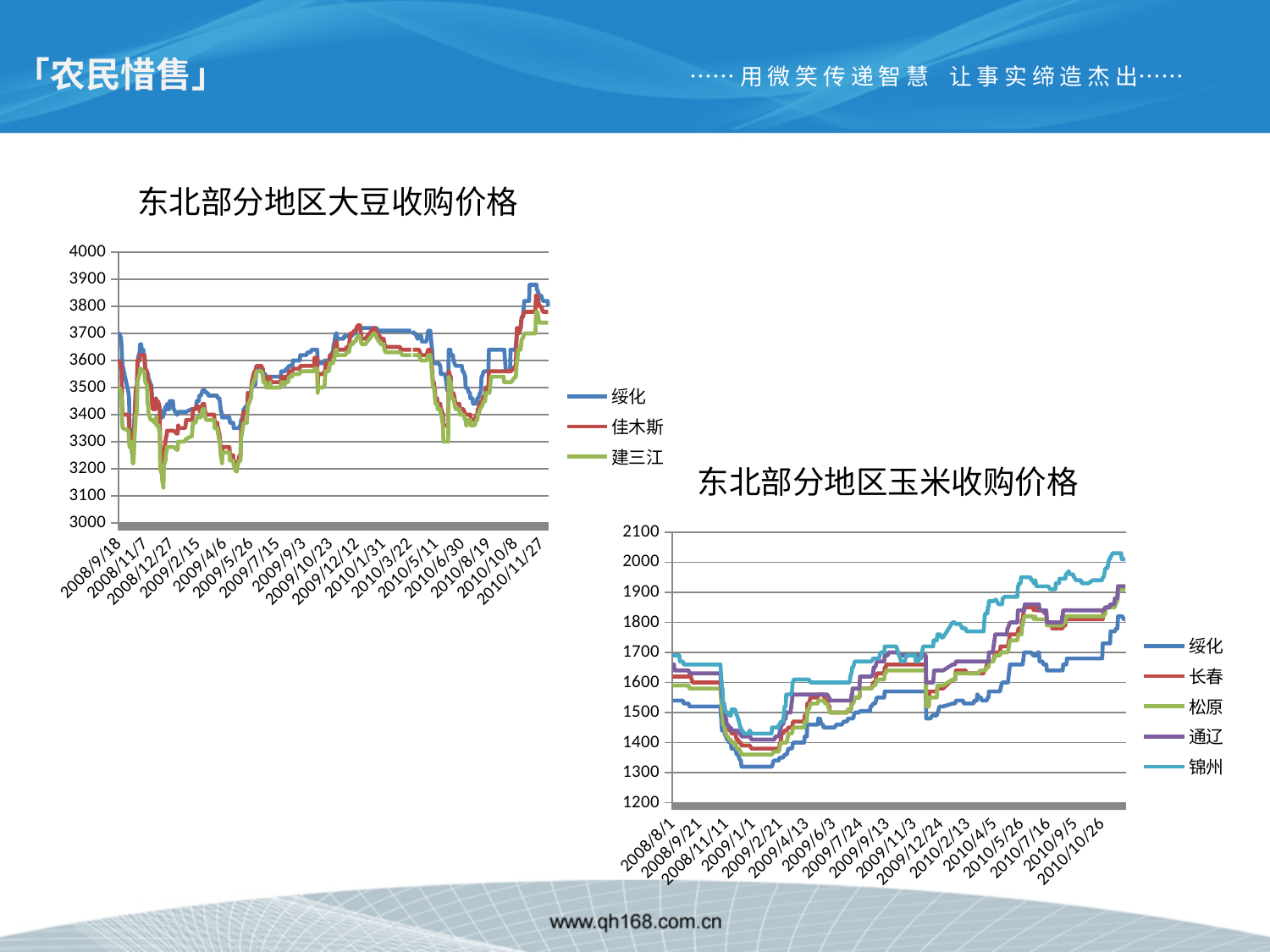

「农民惜售」
……用 微 笑 传 递 智 慧    让 事 实 缔 造 杰 出……
东北部分地区大豆收购价格

### Chart

| Category | 绥化 | 佳木斯 | 建三江 |
|---|---|---|---|
| 39709 | 3700.0 | 3600.0 | 3500.0 |
| 39710 | 3700.0 | 3600.0 | 3500.0 |
| 39713 | 3680.0 | 3580.0 | 3480.0 |
| 39714 | 3650.0 | 3560.0 | 3450.0 |
| 39715 | 3600.0 | 3430.0 | 3370.0 |
| 39716 | 3580.0 | 3400.0 | 3350.0 |
| 39727 | 3480.0 | 3400.0 | 3340.0 |
| 39728 | 3460.0 | 3360.0 | 3300.0 |
| 39729 | 3370.0 | 3340.0 | 3280.0 |
| 39730 | 3300.0 | 3320.0 | 3300.0 |
| 39731 | 3300.0 | 3320.0 | 3300.0 |
| 39734 | 3260.0 | 3270.0 | 3250.0 |
| 39735 | 3240.0 | 3240.0 | 3220.0 |
| 39736 | 3240.0 | 3240.0 | 3220.0 |
| 39737 | 3330.0 | 3300.0 | 3240.0 |
| 39738 | 3370.0 | 3350.0 | 3300.0 |
| 39741 | 3500.0 | 3500.0 | 3400.0 |
| 39742 | 3500.0 | 3500.0 | 3400.0 |
| 39743 | 3500.0 | 3500.0 | 3420.0 |
| 39744 | 3570.0 | 3600.0 | 3520.0 |
| 39745 | 3610.0 | 3600.0 | 3530.0 |
| 39748 | 3630.0 | 3600.0 | 3550.0 |
| 39749 | 3660.0 | 3620.0 | 3570.0 |
| 39750 | 3660.0 | 3620.0 | 3570.0 |
| 39751 | 3660.0 | 3620.0 | 3570.0 |
| 39752 | 3640.0 | 3620.0 | 3560.0 |
| 39755 | 3640.0 | 3620.0 | 3560.0 |
| 39756 | 3620.0 | 3620.0 | 3560.0 |
| 39757 | 3620.0 | 3620.0 | 3560.0 |
| 39758 | 3600.0 | 3580.0 | 3530.0 |
| 39759 | 3560.0 | 3570.0 | 3520.0 |
| 39762 | 3550.0 | 3560.0 | 3510.0 |
| 39763 | 3550.0 | 3530.0 | 3440.0 |
| 39764 | 3550.0 | 3530.0 | 3440.0 |
| 39765 | 3530.0 | 3520.0 | 3400.0 |
| 39766 | 3530.0 | 3520.0 | 3400.0 |
| 39769 | 3510.0 | 3500.0 | 3380.0 |
| 39770 | 3510.0 | 3500.0 | 3380.0 |
| 39771 | 3480.0 | 3460.0 | 3380.0 |
| 39772 | 3460.0 | 3430.0 | 3380.0 |
| 39773 | 3450.0 | 3420.0 | 3380.0 |
| 39776 | 3450.0 | 3420.0 | 3370.0 |
| 39777 | 3450.0 | 3420.0 | 3370.0 |
| 39778 | 3450.0 | 3420.0 | 3370.0 |
| 39779 | 3440.0 | 3460.0 | 3390.0 |
| 39780 | 3440.0 | 3450.0 | 3360.0 |
| 39783 | 3440.0 | 3450.0 | 3360.0 |
| 39784 | 3440.0 | 3440.0 | 3360.0 |
| 39785 | 3420.0 | 3440.0 | 3340.0 |
| 39786 | 3420.0 | 3420.0 | 3340.0 |
| 39787 | 3420.0 | 3280.0 | 3200.0 |
| 39790 | 3390.0 | 3240.0 | 3180.0 |
| 39791 | 3390.0 | 3200.0 | 3150.0 |
| 39792 | 3390.0 | 3200.0 | 3150.0 |
| 39793 | 3400.0 | 3180.0 | 3130.0 |
| 39794 | 3400.0 | 3260.0 | 3210.0 |
| 39797 | 3430.0 | 3300.0 | 3230.0 |
| 39798 | 3430.0 | 3320.0 | 3260.0 |
| 39799 | 3430.0 | 3320.0 | 3260.0 |
| 39800 | 3440.0 | 3340.0 | 3280.0 |
| 39801 | 3420.0 | 3340.0 | 3280.0 |
| 39804 | 3420.0 | 3340.0 | 3280.0 |
| 39805 | 3450.0 | 3340.0 | 3280.0 |
| 39806 | 3450.0 | 3340.0 | 3280.0 |
| 39807 | 3450.0 | 3340.0 | 3280.0 |
| 39808 | 3450.0 | 3340.0 | 3280.0 |
| 39811 | 3450.0 | 3340.0 | 3280.0 |
| 39812 | 3420.0 | 3340.0 | 3280.0 |
| 39813 | 3420.0 | 3340.0 | 3280.0 |
| 39818 | 3400.0 | 3330.0 | 3270.0 |
| 39819 | 3400.0 | 3330.0 | 3270.0 |
| 39820 | 3400.0 | 3330.0 | 3270.0 |
| 39821 | 3410.0 | 3360.0 | 3300.0 |
| 39822 | 3410.0 | 3350.0 | 3300.0 |
| 39825 | 3410.0 | 3350.0 | 3300.0 |
| 39826 | 3410.0 | 3350.0 | 3300.0 |
| 39827 | 3410.0 | 3350.0 | 3300.0 |
| 39828 | 3410.0 | 3350.0 | 3300.0 |
| 39829 | 3410.0 | 3350.0 | 3300.0 |
| 39832 | 3410.0 | 3350.0 | 3300.0 |
| 39833 | 3410.0 | 3350.0 | 3300.0 |
| 39834 | 3410.0 | 3350.0 | 3300.0 |
| 39835 | 3410.0 | 3360.0 | 3310.0 |
| 39836 | 3410.0 | 3380.0 | 3310.0 |
| 39846 | 3420.0 | 3380.0 | 3320.0 |
| 39847 | 3420.0 | 3380.0 | 3320.0 |
| 39848 | 3420.0 | 3390.0 | 3350.0 |
| 39849 | 3420.0 | 3420.0 | 3370.0 |
| 39850 | 3420.0 | 3420.0 | 3370.0 |
| 39853 | 3420.0 | 3420.0 | 3370.0 |
| 39854 | 3420.0 | 3420.0 | 3370.0 |
| 39855 | 3430.0 | 3430.0 | 3380.0 |
| 39856 | 3450.0 | 3430.0 | 3390.0 |
| 39857 | 3450.0 | 3430.0 | 3390.0 |
| 39860 | 3450.0 | 3430.0 | 3390.0 |
| 39861 | 3470.0 | 3420.0 | 3390.0 |
| 39862 | 3470.0 | 3410.0 | 3390.0 |
| 39863 | 3470.0 | 3410.0 | 3390.0 |
| 39864 | 3470.0 | 3410.0 | 3390.0 |
| 39867 | 3490.0 | 3440.0 | 3420.0 |
| 39868 | 3490.0 | 3440.0 | 3420.0 |
| 39869 | 3490.0 | 3440.0 | 3420.0 |
| 39870 | 3490.0 | 3440.0 | 3420.0 |
| 39871 | 3490.0 | 3420.0 | 3400.0 |
| 39874 | 3480.0 | 3400.0 | 3380.0 |
| 39875 | 3480.0 | 3400.0 | 3380.0 |
| 39876 | 3480.0 | 3400.0 | 3380.0 |
| 39877 | 3480.0 | 3400.0 | 3380.0 |
| 39878 | 3470.0 | 3400.0 | 3380.0 |
| 39881 | 3470.0 | 3400.0 | 3380.0 |
| 39882 | 3470.0 | 3400.0 | 3380.0 |
| 39883 | 3470.0 | 3400.0 | 3380.0 |
| 39884 | 3470.0 | 3400.0 | 3380.0 |
| 39885 | 3470.0 | 3400.0 | 3380.0 |
| 39888 | 3470.0 | 3400.0 | 3380.0 |
| 39889 | 3470.0 | 3400.0 | 3380.0 |
| 39890 | 3470.0 | 3370.0 | 3350.0 |
| 39891 | 3470.0 | 3370.0 | 3350.0 |
| 39892 | 3470.0 | 3370.0 | 3350.0 |
| 39895 | 3470.0 | 3370.0 | 3350.0 |
| 39896 | 3460.0 | 3350.0 | 3330.0 |
| 39897 | 3460.0 | 3350.0 | 3330.0 |
| 39898 | 3460.0 | 3330.0 | 3310.0 |
| 39899 | 3460.0 | 3330.0 | 3310.0 |
| 39902 | 3410.0 | 3260.0 | 3240.0 |
| 39903 | 3410.0 | 3260.0 | 3240.0 |
| 39904 | 3390.0 | 3240.0 | 3220.0 |
| 39905 | 3390.0 | 3280.0 | 3260.0 |
| 39906 | 3390.0 | 3280.0 | 3260.0 |
| 39910 | 3390.0 | 3280.0 | 3260.0 |
| 39911 | 3390.0 | 3280.0 | 3260.0 |
| 39912 | 3390.0 | 3280.0 | 3260.0 |
| 39913 | 3390.0 | 3280.0 | 3260.0 |
| 39916 | 3390.0 | 3280.0 | 3260.0 |
| 39917 | 3390.0 | 3280.0 | 3260.0 |
| 39918 | 3390.0 | 3280.0 | 3260.0 |
| 39919 | 3370.0 | 3250.0 | 3230.0 |
| 39920 | 3370.0 | 3250.0 | 3230.0 |
| 39923 | 3370.0 | 3250.0 | 3230.0 |
| 39924 | 3370.0 | 3250.0 | 3230.0 |
| 39925 | 3370.0 | 3250.0 | 3230.0 |
| 39926 | 3350.0 | 3230.0 | 3210.0 |
| 39927 | 3350.0 | 3230.0 | 3210.0 |
| 39930 | 3350.0 | 3210.0 | 3190.0 |
| 39931 | 3350.0 | 3210.0 | 3190.0 |
| 39932 | 3350.0 | 3210.0 | 3190.0 |
| 39933 | 3350.0 | 3210.0 | 3210.0 |
| 39937 | 3350.0 | 3250.0 | 3230.0 |
| 39938 | 3360.0 | 3250.0 | 3230.0 |
| 39939 | 3360.0 | 3250.0 | 3230.0 |
| 39940 | 3380.0 | 3340.0 | 3320.0 |
| 39941 | 3380.0 | 3340.0 | 3320.0 |
| 39944 | 3400.0 | 3400.0 | 3360.0 |
| 39945 | 3420.0 | 3410.0 | 3370.0 |
| 39946 | 3420.0 | 3410.0 | 3370.0 |
| 39947 | 3420.0 | 3410.0 | 3370.0 |
| 39948 | 3430.0 | 3410.0 | 3370.0 |
| 39951 | 3430.0 | 3410.0 | 3370.0 |
| 39952 | 3440.0 | 3430.0 | 3400.0 |
| 39953 | 3480.0 | 3480.0 | 3440.0 |
| 39954 | 3480.0 | 3480.0 | 3440.0 |
| 39955 | 3480.0 | 3480.0 | 3440.0 |
| 39958 | 3480.0 | 3480.0 | 3460.0 |
| 39959 | 3480.0 | 3480.0 | 3460.0 |
| 39960 | 3500.0 | 3520.0 | 3500.0 |
| 39965 | 3510.0 | 3560.0 | 3530.0 |
| 39966 | 3510.0 | 3560.0 | 3530.0 |
| 39967 | 3510.0 | 3560.0 | 3530.0 |
| 39968 | 3540.0 | 3570.0 | 3550.0 |
| 39969 | 3560.0 | 3580.0 | 3560.0 |
| 39972 | 3560.0 | 3580.0 | 3560.0 |
| 39973 | 3560.0 | 3580.0 | 3560.0 |
| 39974 | 3560.0 | 3580.0 | 3560.0 |
| 39975 | 3570.0 | 3580.0 | 3560.0 |
| 39976 | 3570.0 | 3580.0 | 3560.0 |
| 39979 | 3570.0 | 3580.0 | 3560.0 |
| 39980 | 3570.0 | 3570.0 | 3550.0 |
| 39981 | 3570.0 | 3570.0 | 3550.0 |
| 39982 | 3550.0 | 3540.0 | 3520.0 |
| 39983 | 3550.0 | 3540.0 | 3520.0 |
| 39986 | 3550.0 | 3540.0 | 3520.0 |
| 39987 | 3540.0 | 3520.0 | 3500.0 |
| 39988 | 3540.0 | 3520.0 | 3500.0 |
| 39989 | 3540.0 | 3520.0 | 3500.0 |
| 39990 | 3540.0 | 3520.0 | 3500.0 |
| 39993 | 3540.0 | 3520.0 | 3500.0 |
| 39994 | 3540.0 | 3520.0 | 3500.0 |
| 39995 | 3540.0 | 3540.0 | 3520.0 |
| 39996 | 3540.0 | 3520.0 | 3500.0 |
| 39997 | 3540.0 | 3520.0 | 3500.0 |
| 40000 | 3540.0 | 3520.0 | 3500.0 |
| 40001 | 3540.0 | 3520.0 | 3500.0 |
| 40002 | 3540.0 | 3520.0 | 3500.0 |
| 40003 | 3540.0 | 3520.0 | 3500.0 |
| 40004 | 3540.0 | 3520.0 | 3500.0 |
| 40007 | 3540.0 | 3520.0 | 3500.0 |
| 40008 | 3540.0 | 3520.0 | 3500.0 |
| 40009 | 3540.0 | 3520.0 | 3500.0 |
| 40010 | 3540.0 | 3520.0 | 3500.0 |
| 40011 | 3540.0 | 3520.0 | 3500.0 |
| 40014 | 3540.0 | 3520.0 | 3500.0 |
| 40015 | 3540.0 | 3520.0 | 3500.0 |
| 40016 | 3560.0 | 3540.0 | 3520.0 |
| 40017 | 3560.0 | 3540.0 | 3520.0 |
| 40018 | 3560.0 | 3540.0 | 3520.0 |
| 40021 | 3560.0 | 3540.0 | 3520.0 |
| 40022 | 3560.0 | 3530.0 | 3510.0 |
| 40023 | 3560.0 | 3530.0 | 3510.0 |
| 40024 | 3560.0 | 3540.0 | 3520.0 |
| 40025 | 3570.0 | 3540.0 | 3520.0 |
| 40028 | 3570.0 | 3540.0 | 3520.0 |
| 40029 | 3570.0 | 3540.0 | 3520.0 |
| 40030 | 3580.0 | 3550.0 | 3530.0 |
| 40031 | 3580.0 | 3560.0 | 3540.0 |
| 40032 | 3580.0 | 3560.0 | 3540.0 |
| 40035 | 3580.0 | 3560.0 | 3540.0 |
| 40036 | 3580.0 | 3560.0 | 3540.0 |
| 40037 | 3580.0 | 3560.0 | 3540.0 |
| 40038 | 3600.0 | 3570.0 | 3550.0 |
| 40039 | 3600.0 | 3570.0 | 3550.0 |
| 40042 | 3600.0 | 3570.0 | 3550.0 |
| 40043 | 3600.0 | 3570.0 | 3550.0 |
| 40044 | 3600.0 | 3570.0 | 3550.0 |
| 40045 | 3600.0 | 3570.0 | 3550.0 |
| 40046 | 3600.0 | 3570.0 | 3550.0 |
| 40049 | 3600.0 | 3570.0 | 3550.0 |
| 40050 | 3600.0 | 3570.0 | 3550.0 |
| 40051 | 3600.0 | 3570.0 | 3550.0 |
| 40052 | 3620.0 | 3580.0 | 3560.0 |
| 40053 | 3620.0 | 3580.0 | 3560.0 |
| 40056 | 3620.0 | 3580.0 | 3560.0 |
| 40057 | 3620.0 | 3580.0 | 3560.0 |
| 40058 | 3620.0 | 3580.0 | 3560.0 |
| 40059 | 3620.0 | 3580.0 | 3560.0 |
| 40060 | 3620.0 | 3580.0 | 3560.0 |
| 40063 | 3620.0 | 3580.0 | 3560.0 |
| 40064 | 3620.0 | 3580.0 | 3560.0 |
| 40065 | 3630.0 | 3580.0 | 3560.0 |
| 40066 | 3630.0 | 3580.0 | 3560.0 |
| 40067 | 3630.0 | 3580.0 | 3560.0 |
| 40070 | 3630.0 | 3580.0 | 3560.0 |
| 40071 | 3630.0 | 3580.0 | 3560.0 |
| 40072 | 3630.0 | 3580.0 | 3560.0 |
| 40073 | 3640.0 | 3580.0 | 3560.0 |
| 40074 | 3640.0 | 3580.0 | 3560.0 |
| 40077 | 3640.0 | 3580.0 | 3560.0 |
| 40078 | 3640.0 | 3580.0 | 3560.0 |
| 40079 | 3640.0 | 3610.0 | 3570.0 |
| 40080 | 3640.0 | 3610.0 | 3570.0 |
| 40081 | 3640.0 | 3610.0 | 3570.0 |
| 40084 | 3640.0 | 3610.0 | 3570.0 |
| 40085 | 3590.0 | 3500.0 | 3480.0 |
| 40086 | 3590.0 | 3550.0 | 3500.0 |
| 40095 | 3590.0 | 3550.0 | 3500.0 |
| 40098 | 3600.0 | 3560.0 | 3510.0 |
| 40099 | 3600.0 | 3560.0 | 3540.0 |
| 40100 | 3600.0 | 3590.0 | 3560.0 |
| 40101 | 3600.0 | 3590.0 | 3560.0 |
| 40102 | 3600.0 | 3590.0 | 3560.0 |
| 40105 | 3600.0 | 3590.0 | 3560.0 |
| 40106 | 3600.0 | 3590.0 | 3560.0 |
| 40107 | 3600.0 | 3600.0 | 3570.0 |
| 40108 | 3610.0 | 3620.0 | 3590.0 |
| 40109 | 3610.0 | 3620.0 | 3590.0 |
| 40112 | 3630.0 | 3620.0 | 3590.0 |
| 40113 | 3630.0 | 3620.0 | 3590.0 |
| 40114 | 3630.0 | 3620.0 | 3590.0 |
| 40115 | 3660.0 | 3630.0 | 3600.0 |
| 40116 | 3660.0 | 3630.0 | 3600.0 |
| 40119 | 3700.0 | 3670.0 | 3640.0 |
| 40120 | 3700.0 | 3670.0 | 3640.0 |
| 40121 | 3700.0 | 3670.0 | 3640.0 |
| 40122 | 3680.0 | 3640.0 | 3620.0 |
| 40123 | 3680.0 | 3640.0 | 3620.0 |
| 40126 | 3680.0 | 3640.0 | 3620.0 |
| 40127 | 3680.0 | 3640.0 | 3620.0 |
| 40128 | 3680.0 | 3640.0 | 3620.0 |
| 40129 | 3680.0 | 3640.0 | 3620.0 |
| 40130 | 3680.0 | 3640.0 | 3620.0 |
| 40133 | 3680.0 | 3640.0 | 3620.0 |
| 40134 | 3680.0 | 3640.0 | 3620.0 |
| 40135 | 3690.0 | 3640.0 | 3620.0 |
| 40136 | 3690.0 | 3640.0 | 3620.0 |
| 40137 | 3690.0 | 3640.0 | 3620.0 |
| 40140 | 3690.0 | 3650.0 | 3630.0 |
| 40141 | 3690.0 | 3650.0 | 3630.0 |
| 40142 | 3690.0 | 3650.0 | 3630.0 |
| 40143 | 3690.0 | 3650.0 | 3630.0 |
| 40144 | 3690.0 | 3650.0 | 3630.0 |
| 40147 | 3690.0 | 3700.0 | 3660.0 |
| 40148 | 3690.0 | 3700.0 | 3660.0 |
| 40149 | 3690.0 | 3700.0 | 3660.0 |
| 40150 | 3690.0 | 3700.0 | 3660.0 |
| 40151 | 3700.0 | 3700.0 | 3660.0 |
| 40154 | 3700.0 | 3710.0 | 3670.0 |
| 40155 | 3700.0 | 3710.0 | 3670.0 |
| 40156 | 3700.0 | 3710.0 | 3670.0 |
| 40157 | 3700.0 | 3710.0 | 3670.0 |
| 40158 | 3710.0 | 3720.0 | 3680.0 |
| 40161 | 3720.0 | 3730.0 | 3690.0 |
| 40162 | 3720.0 | 3730.0 | 3690.0 |
| 40163 | 3720.0 | 3730.0 | 3690.0 |
| 40164 | 3720.0 | 3730.0 | 3690.0 |
| 40165 | 3720.0 | 3730.0 | 3690.0 |
| 40168 | 3720.0 | 3680.0 | 3660.0 |
| 40169 | 3720.0 | 3680.0 | 3660.0 |
| 40170 | 3720.0 | 3680.0 | 3660.0 |
| 40171 | 3720.0 | 3680.0 | 3660.0 |
| 40172 | 3720.0 | 3680.0 | 3660.0 |
| 40175 | 3720.0 | 3680.0 | 3660.0 |
| 40191 | 3720.0 | 3720.0 | 3700.0 |
| 40192 | 3720.0 | 3720.0 | 3700.0 |
| 40193 | 3720.0 | 3720.0 | 3700.0 |
| 40196 | 3720.0 | 3710.0 | 3690.0 |
| 40197 | 3720.0 | 3700.0 | 3680.0 |
| 40198 | 3710.0 | 3700.0 | 3680.0 |
| 40199 | 3710.0 | 3700.0 | 3680.0 |
| 40200 | 3710.0 | 3690.0 | 3670.0 |
| 40203 | 3710.0 | 3690.0 | 3670.0 |
| 40204 | 3710.0 | 3680.0 | 3660.0 |
| 40205 | 3710.0 | 3680.0 | 3660.0 |
| 40206 | 3710.0 | 3680.0 | 3660.0 |
| 40207 | 3710.0 | 3680.0 | 3660.0 |
| 40210 | 3710.0 | 3680.0 | 3660.0 |
| 40211 | 3710.0 | 3660.0 | 3640.0 |
| 40212 | 3710.0 | 3660.0 | 3640.0 |
| 40213 | 3710.0 | 3650.0 | 3630.0 |
| 40214 | 3710.0 | 3650.0 | 3630.0 |
| 40217 | 3710.0 | 3650.0 | 3630.0 |
| 40218 | 3710.0 | 3650.0 | 3630.0 |
| 40219 | 3710.0 | 3650.0 | 3630.0 |
| 40231 | 3710.0 | 3650.0 | 3630.0 |
| 40232 | 3710.0 | 3650.0 | 3630.0 |
| 40233 | 3710.0 | 3650.0 | 3630.0 |
| 40238 | 3710.0 | 3650.0 | 3630.0 |
| 40239 | 3710.0 | 3650.0 | 3630.0 |
| 40240 | 3710.0 | 3650.0 | 3630.0 |
| 40241 | 3710.0 | 3650.0 | 3630.0 |
| 40242 | 3710.0 | 3640.0 | 3630.0 |
| 40245 | 3710.0 | 3640.0 | 3620.0 |
| 40246 | 3710.0 | 3640.0 | 3620.0 |
| 40247 | 3710.0 | 3640.0 | 3620.0 |
| 40248 | 3710.0 | 3640.0 | 3620.0 |
| 40249 | 3710.0 | 3640.0 | 3620.0 |
| 40252 | 3710.0 | 3640.0 | 3620.0 |
| 40253 | 3710.0 | 3640.0 | 3620.0 |
| 40254 | 3710.0 | 3640.0 | 3620.0 |
| 40255 | 3710.0 | 3640.0 | 3620.0 |
| 40256 | 3710.0 | 3640.0 | 3620.0 |
| 40259 | 3710.0 | 3640.0 | 3620.0 |
| 40260 | 3710.0 | 3640.0 | 3620.0 |
| 40261 | 3710.0 | 3640.0 | 3620.0 |
| 40262 | 3710.0 | 3640.0 | 3620.0 |
| 40262 | None | None | None |
| 40263 | 3710.0 | 3640.0 | 3620.0 |
| 40263 | None | None | None |
| 40265 | 3710.0 | 3640.0 | 3620.0 |
| 40266 | 3700.0 | 3640.0 | 3620.0 |
| 40267 | 3700.0 | 3640.0 | 3620.0 |
| 40268 | 3700.0 | 3640.0 | 3620.0 |
| 40269 | 3700.0 | 3640.0 | 3620.0 |
| 40270 | 3700.0 | 3640.0 | 3620.0 |
| 40274 | 3680.0 | 3640.0 | 3620.0 |
| 40275 | 3680.0 | 3640.0 | 3620.0 |
| 40276 | 3690.0 | 3640.0 | 3620.0 |
| 40277 | 3690.0 | 3640.0 | 3620.0 |
| 40280 | 3690.0 | 3620.0 | 3600.0 |
| 40281 | 3690.0 | 3620.0 | 3600.0 |
| 40282 | 3670.0 | 3620.0 | 3600.0 |
| 40283 | 3670.0 | 3620.0 | 3600.0 |
| 40284 | 3670.0 | 3620.0 | 3600.0 |
| 40287 | 3670.0 | 3620.0 | 3600.0 |
| 40288 | 3670.0 | 3620.0 | 3600.0 |
| 40289 | 3670.0 | 3620.0 | 3600.0 |
| 40290 | 3670.0 | 3620.0 | 3600.0 |
| 40291 | 3670.0 | 3620.0 | 3600.0 |
| 40294 | 3710.0 | 3640.0 | 3620.0 |
| 40295 | 3710.0 | 3640.0 | 3620.0 |
| 40296 | 3710.0 | 3640.0 | 3620.0 |
| 40297 | 3710.0 | 3640.0 | 3620.0 |
| 40298 | 3710.0 | 3640.0 | 3620.0 |
| 40302 | 3630.0 | 3560.0 | 3540.0 |
| 40303 | 3590.0 | 3520.0 | 3500.0 |
| 40304 | 3590.0 | 3520.0 | 3500.0 |
| 40305 | 3590.0 | 3520.0 | 3500.0 |
| 40308 | 3590.0 | 3460.0 | 3440.0 |
| 40309 | 3590.0 | 3460.0 | 3440.0 |
| 40310 | 3590.0 | 3460.0 | 3440.0 |
| 40311 | 3590.0 | 3460.0 | 3440.0 |
| 40312 | 3590.0 | 3440.0 | 3420.0 |
| 40315 | 3590.0 | 3440.0 | 3420.0 |
| 40316 | 3580.0 | 3440.0 | 3420.0 |
| 40317 | 3580.0 | 3440.0 | 3420.0 |
| 40318 | 3550.0 | 3420.0 | 3400.0 |
| 40319 | 3550.0 | 3420.0 | 3400.0 |
| 40322 | 3550.0 | 3400.0 | 3360.0 |
| 40323 | 3550.0 | 3360.0 | 3300.0 |
| 40324 | 3550.0 | 3360.0 | 3300.0 |
| 40325 | 3550.0 | 3360.0 | 3300.0 |
| 40326 | 3550.0 | 3360.0 | 3300.0 |
| 40329 | 3510.0 | 3360.0 | 3300.0 |
| 40330 | 3490.0 | 3360.0 | 3300.0 |
| 40331 | 3490.0 | 3360.0 | 3300.0 |
| 40332 | 3490.0 | 3360.0 | 3300.0 |
| 40333 | 3640.0 | 3560.0 | 3540.0 |
| 40336 | 3640.0 | 3540.0 | 3520.0 |
| 40337 | 3620.0 | 3540.0 | 3520.0 |
| 40338 | 3620.0 | 3480.0 | 3460.0 |
| 40339 | 3620.0 | 3480.0 | 3460.0 |
| 40340 | 3620.0 | 3480.0 | 3460.0 |
| 40341 | 3620.0 | 3480.0 | 3460.0 |
| 40342 | 3600.0 | 3480.0 | 3460.0 |
| 40346 | 3580.0 | 3440.0 | 3420.0 |
| 40347 | 3580.0 | 3440.0 | 3420.0 |
| 40350 | 3580.0 | 3440.0 | 3420.0 |
| 40351 | 3580.0 | 3440.0 | 3420.0 |
| 40352 | 3580.0 | 3440.0 | 3420.0 |
| 40353 | 3580.0 | 3440.0 | 3420.0 |
| 40354 | 3580.0 | 3420.0 | 3400.0 |
| 40356 | 3580.0 | 3420.0 | 3400.0 |
| 40357 | 3580.0 | 3420.0 | 3400.0 |
| 40358 | 3580.0 | 3420.0 | 3400.0 |
| 40359 | 3560.0 | 3420.0 | 3400.0 |
| 40360 | 3560.0 | 3420.0 | 3400.0 |
| 40361 | 3560.0 | 3420.0 | 3400.0 |
| 40364 | 3540.0 | 3400.0 | 3380.0 |
| 40365 | 3500.0 | 3400.0 | 3380.0 |
| 40366 | 3500.0 | 3400.0 | 3360.0 |
| 40367 | 3500.0 | 3400.0 | 3360.0 |
| 40368 | 3500.0 | 3400.0 | 3380.0 |
| 40371 | 3480.0 | 3400.0 | 3380.0 |
| 40372 | 3480.0 | 3400.0 | 3380.0 |
| 40373 | 3480.0 | 3400.0 | 3380.0 |
| 40374 | 3460.0 | 3400.0 | 3380.0 |
| 40375 | 3460.0 | 3380.0 | 3360.0 |
| 40378 | 3460.0 | 3380.0 | 3360.0 |
| 40379 | 3440.0 | 3380.0 | 3360.0 |
| 40380 | 3440.0 | 3380.0 | 3360.0 |
| 40381 | 3440.0 | 3380.0 | 3360.0 |
| 40382 | 3440.0 | 3380.0 | 3360.0 |
| 40385 | 3440.0 | 3400.0 | 3380.0 |
| 40386 | 3440.0 | 3400.0 | 3380.0 |
| 40387 | 3460.0 | 3400.0 | 3380.0 |
| 40388 | 3460.0 | 3420.0 | 3400.0 |
| 40389 | 3460.0 | 3420.0 | 3400.0 |
| 40392 | 3480.0 | 3440.0 | 3420.0 |
| 40393 | 3480.0 | 3440.0 | 3420.0 |
| 40394 | 3490.0 | 3450.0 | 3430.0 |
| 40395 | 3540.0 | 3450.0 | 3430.0 |
| 40396 | 3540.0 | 3450.0 | 3430.0 |
| 40399 | 3560.0 | 3470.0 | 3450.0 |
| 40400 | 3560.0 | 3470.0 | 3450.0 |
| 40401 | 3560.0 | 3470.0 | 3450.0 |
| 40402 | 3560.0 | 3470.0 | 3450.0 |
| 40403 | 3560.0 | 3500.0 | 3480.0 |
| 40406 | 3560.0 | 3500.0 | 3480.0 |
| 40407 | 3560.0 | 3500.0 | 3480.0 |
| 40408 | 3560.0 | 3500.0 | 3480.0 |
| 40409 | 3640.0 | 3560.0 | 3480.0 |
| 40410 | 3640.0 | 3560.0 | 3480.0 |
| 40413 | 3640.0 | 3560.0 | 3540.0 |
| 40414 | 3640.0 | 3560.0 | 3540.0 |
| 40415 | 3640.0 | 3560.0 | 3540.0 |
| 40416 | 3640.0 | 3560.0 | 3540.0 |
| 40417 | 3640.0 | 3560.0 | 3540.0 |
| 40420 | 3640.0 | 3560.0 | 3540.0 |
| 40421 | 3640.0 | 3560.0 | 3540.0 |
| 40422 | 3640.0 | 3560.0 | 3540.0 |
| 40423 | 3640.0 | 3560.0 | 3540.0 |
| 40424 | 3640.0 | 3560.0 | 3540.0 |
| 40427 | 3640.0 | 3560.0 | 3540.0 |
| 40428 | 3640.0 | 3560.0 | 3540.0 |
| 40429 | 3640.0 | 3560.0 | 3540.0 |
| 40430 | 3640.0 | 3560.0 | 3540.0 |
| 40431 | 3640.0 | 3560.0 | 3540.0 |
| 40434 | 3640.0 | 3560.0 | 3540.0 |
| 40435 | 3640.0 | 3560.0 | 3540.0 |
| 40436 | 3640.0 | 3560.0 | 3540.0 |
| 40437 | 3640.0 | 3560.0 | 3540.0 |
| 40438 | 3640.0 | 3560.0 | 3520.0 |
| 40441 | 3560.0 | 3560.0 | 3520.0 |
| 40442 | 3560.0 | 3560.0 | 3520.0 |
| 40448 | 3560.0 | 3560.0 | 3520.0 |
| 40449 | 3560.0 | 3560.0 | 3520.0 |
| 40450 | 3640.0 | 3560.0 | 3520.0 |
| 40451 | 3640.0 | 3560.0 | 3520.0 |
| 40459 | 3640.0 | 3580.0 | 3540.0 |
| 40460 | 3660.0 | 3580.0 | 3540.0 |
| 40462 | 3700.0 | 3720.0 | 3600.0 |
| 40463 | 3700.0 | 3720.0 | 3600.0 |
| 40464 | 3700.0 | 3720.0 | 3640.0 |
| 40465 | 3700.0 | 3720.0 | 3640.0 |
| 40466 | 3700.0 | 3700.0 | 3640.0 |
| 40469 | 3720.0 | 3720.0 | 3640.0 |
| 40470 | 3740.0 | 3740.0 | 3660.0 |
| 40471 | 3760.0 | 3760.0 | 3680.0 |
| 40472 | 3760.0 | 3760.0 | 3680.0 |
| 40473 | 3760.0 | 3760.0 | 3680.0 |
| 40476 | 3820.0 | 3780.0 | 3700.0 |
| 40477 | 3820.0 | 3780.0 | 3700.0 |
| 40478 | 3820.0 | 3780.0 | 3700.0 |
| 40479 | 3820.0 | 3780.0 | 3700.0 |
| 40480 | 3820.0 | 3780.0 | 3700.0 |
| 40483 | 3820.0 | 3780.0 | 3700.0 |
| 40484 | 3820.0 | 3780.0 | 3700.0 |
| 40485 | 3820.0 | 3780.0 | 3700.0 |
| 40486 | 3880.0 | 3780.0 | 3700.0 |
| 40487 | 3880.0 | 3780.0 | 3700.0 |
| 40490 | 3880.0 | 3780.0 | 3700.0 |
| 40491 | 3880.0 | 3780.0 | 3700.0 |
| 40492 | 3880.0 | 3780.0 | 3700.0 |
| 40493 | 3880.0 | 3780.0 | 3700.0 |
| 40494 | 3880.0 | 3780.0 | 3700.0 |
| 40497 | 3880.0 | 3780.0 | 3700.0 |
| 40498 | 3880.0 | 3840.0 | 3780.0 |
| 40499 | 3880.0 | 3840.0 | 3780.0 |
| 40500 | 3860.0 | 3840.0 | 3780.0 |
| 40501 | 3860.0 | 3840.0 | 3780.0 |
| 40504 | 3840.0 | 3800.0 | 3740.0 |
| 40505 | 3840.0 | 3800.0 | 3740.0 |
| 40506 | 3840.0 | 3800.0 | 3740.0 |
| 40507 | 3840.0 | 3800.0 | 3740.0 |
| 40508 | 3840.0 | 3800.0 | 3740.0 |
| 40511 | 3820.0 | 3780.0 | 3740.0 |
| 40512 | 3820.0 | 3780.0 | 3740.0 |
| 40513 | 3820.0 | 3780.0 | 3740.0 |
| 40514 | 3820.0 | 3780.0 | 3740.0 |
| 40515 | 3820.0 | 3780.0 | 3740.0 |
| 40518 | 3820.0 | 3780.0 | 3740.0 |
| 40519 | 3820.0 | 3780.0 | 3740.0 |
| 40520 | 3820.0 | 3780.0 | 3740.0 |
| 40521 | 3800.0 | 3780.0 | 3740.0 |
东北部分地区玉米收购价格

### Chart

| Category | 绥化 | 长春 | 松原 | 通辽 | 锦州 |
|---|---|---|---|---|---|
| 39661 | 1540.0 | 1620.0 | 1590.0 | 1660.0 | 1690.0 |
| 39664 | 1540.0 | 1620.0 | 1590.0 | 1660.0 | 1690.0 |
| 39665 | 1540.0 | 1620.0 | 1590.0 | 1640.0 | 1690.0 |
| 39666 | 1540.0 | 1620.0 | 1590.0 | 1640.0 | 1690.0 |
| 39667 | 1540.0 | 1620.0 | 1590.0 | 1640.0 | 1690.0 |
| 39668 | 1540.0 | 1620.0 | 1590.0 | 1640.0 | 1690.0 |
| 39671 | 1540.0 | 1620.0 | 1590.0 | 1640.0 | 1690.0 |
| 39672 | 1540.0 | 1620.0 | 1590.0 | 1640.0 | 1690.0 |
| 39673 | 1540.0 | 1620.0 | 1590.0 | 1640.0 | 1690.0 |
| 39674 | 1540.0 | 1620.0 | 1590.0 | 1640.0 | 1690.0 |
| 39675 | 1540.0 | 1620.0 | 1590.0 | 1640.0 | 1670.0 |
| 39678 | 1540.0 | 1620.0 | 1590.0 | 1640.0 | 1670.0 |
| 39679 | 1540.0 | 1620.0 | 1590.0 | 1640.0 | 1670.0 |
| 39680 | 1540.0 | 1620.0 | 1590.0 | 1640.0 | 1670.0 |
| 39681 | 1540.0 | 1620.0 | 1590.0 | 1640.0 | 1670.0 |
| 39682 | 1530.0 | 1620.0 | 1590.0 | 1640.0 | 1660.0 |
| 39685 | 1530.0 | 1620.0 | 1590.0 | 1640.0 | 1660.0 |
| 39686 | 1530.0 | 1620.0 | 1590.0 | 1640.0 | 1660.0 |
| 39687 | 1530.0 | 1620.0 | 1590.0 | 1640.0 | 1660.0 |
| 39688 | 1530.0 | 1620.0 | 1590.0 | 1640.0 | 1660.0 |
| 39689 | 1530.0 | 1620.0 | 1590.0 | 1640.0 | 1660.0 |
| 39692 | 1530.0 | 1620.0 | 1590.0 | 1640.0 | 1660.0 |
| 39693 | 1520.0 | 1620.0 | 1580.0 | 1630.0 | 1660.0 |
| 39694 | 1520.0 | 1620.0 | 1580.0 | 1630.0 | 1660.0 |
| 39695 | 1520.0 | 1620.0 | 1580.0 | 1630.0 | 1660.0 |
| 39696 | 1520.0 | 1620.0 | 1580.0 | 1630.0 | 1660.0 |
| 39699 | 1520.0 | 1600.0 | 1580.0 | 1630.0 | 1660.0 |
| 39700 | 1520.0 | 1600.0 | 1580.0 | 1630.0 | 1660.0 |
| 39701 | 1520.0 | 1600.0 | 1580.0 | 1630.0 | 1660.0 |
| 39702 | 1520.0 | 1600.0 | 1580.0 | 1630.0 | 1660.0 |
| 39703 | 1520.0 | 1600.0 | 1580.0 | 1630.0 | 1660.0 |
| 39706 | 1520.0 | 1600.0 | 1580.0 | 1630.0 | 1660.0 |
| 39707 | 1520.0 | 1600.0 | 1580.0 | 1630.0 | 1660.0 |
| 39708 | 1520.0 | 1600.0 | 1580.0 | 1630.0 | 1660.0 |
| 39709 | 1520.0 | 1600.0 | 1580.0 | 1630.0 | 1660.0 |
| 39712 | 1520.0 | 1600.0 | 1580.0 | 1630.0 | 1660.0 |
| 39713 | 1520.0 | 1600.0 | 1580.0 | 1630.0 | 1660.0 |
| 39714 | 1520.0 | 1600.0 | 1580.0 | 1630.0 | 1660.0 |
| 39715 | 1520.0 | 1600.0 | 1580.0 | 1630.0 | 1660.0 |
| 39716 | 1520.0 | 1600.0 | 1580.0 | 1630.0 | 1660.0 |
| 39717 | 1520.0 | 1600.0 | 1580.0 | 1630.0 | 1660.0 |
| 39727 | 1520.0 | 1600.0 | 1580.0 | 1630.0 | 1660.0 |
| 39728 | 1520.0 | 1600.0 | 1580.0 | 1630.0 | 1660.0 |
| 39729 | 1520.0 | 1600.0 | 1580.0 | 1630.0 | 1660.0 |
| 39730 | 1520.0 | 1600.0 | 1580.0 | 1630.0 | 1660.0 |
| 39731 | 1520.0 | 1600.0 | 1580.0 | 1630.0 | 1660.0 |
| 39734 | 1520.0 | 1600.0 | 1580.0 | 1630.0 | 1660.0 |
| 39735 | 1520.0 | 1600.0 | 1580.0 | 1630.0 | 1660.0 |
| 39736 | 1520.0 | 1600.0 | 1580.0 | 1630.0 | 1660.0 |
| 39737 | 1520.0 | 1600.0 | 1580.0 | 1630.0 | 1660.0 |
| 39738 | 1520.0 | 1600.0 | 1580.0 | 1630.0 | 1660.0 |
| 39741 | 1520.0 | 1600.0 | 1580.0 | 1630.0 | 1660.0 |
| 39742 | 1520.0 | 1600.0 | 1580.0 | 1630.0 | 1660.0 |
| 39743 | 1520.0 | 1600.0 | 1580.0 | 1630.0 | 1660.0 |
| 39744 | 1520.0 | 1600.0 | 1580.0 | 1630.0 | 1660.0 |
| 39745 | 1520.0 | 1600.0 | 1580.0 | 1630.0 | 1660.0 |
| 39748 | 1520.0 | 1600.0 | 1580.0 | 1630.0 | 1660.0 |
| 39749 | 1520.0 | 1600.0 | 1580.0 | 1630.0 | 1660.0 |
| 39750 | 1520.0 | 1600.0 | 1580.0 | 1630.0 | 1660.0 |
| 39751 | 1520.0 | 1600.0 | 1580.0 | 1630.0 | 1660.0 |
| 39752 | 1520.0 | 1600.0 | 1580.0 | 1630.0 | 1660.0 |
| 39755 | 1440.0 | 1520.0 | 1500.0 | 1550.0 | 1580.0 |
| 39756 | 1440.0 | 1520.0 | 1500.0 | 1550.0 | 1580.0 |
| 39757 | 1440.0 | 1500.0 | 1460.0 | 1530.0 | 1530.0 |
| 39758 | 1440.0 | 1500.0 | 1460.0 | 1530.0 | 1530.0 |
| 39759 | 1440.0 | 1500.0 | 1460.0 | 1530.0 | 1530.0 |
| 39762 | 1420.0 | 1460.0 | 1430.0 | 1480.0 | 1500.0 |
| 39763 | 1420.0 | 1460.0 | 1430.0 | 1480.0 | 1500.0 |
| 39764 | 1410.0 | 1450.0 | 1420.0 | 1460.0 | 1500.0 |
| 39765 | 1410.0 | 1450.0 | 1420.0 | 1460.0 | 1500.0 |
| 39766 | 1410.0 | 1450.0 | 1420.0 | 1460.0 | 1500.0 |
| 39769 | 1400.0 | 1440.0 | 1410.0 | 1450.0 | 1490.0 |
| 39770 | 1400.0 | 1440.0 | 1410.0 | 1450.0 | 1490.0 |
| 39771 | 1400.0 | 1440.0 | 1410.0 | 1450.0 | 1490.0 |
| 39772 | 1400.0 | 1440.0 | 1410.0 | 1450.0 | 1490.0 |
| 39773 | 1380.0 | 1430.0 | 1400.0 | 1440.0 | 1510.0 |
| 39776 | 1380.0 | 1430.0 | 1400.0 | 1440.0 | 1510.0 |
| 39777 | 1380.0 | 1430.0 | 1400.0 | 1440.0 | 1510.0 |
| 39778 | 1380.0 | 1430.0 | 1400.0 | 1440.0 | 1510.0 |
| 39779 | 1380.0 | 1430.0 | 1400.0 | 1440.0 | 1510.0 |
| 39780 | 1380.0 | 1430.0 | 1400.0 | 1440.0 | 1510.0 |
| 39783 | 1360.0 | 1410.0 | 1380.0 | 1440.0 | 1490.0 |
| 39784 | 1360.0 | 1410.0 | 1380.0 | 1440.0 | 1490.0 |
| 39785 | 1360.0 | 1410.0 | 1380.0 | 1440.0 | 1480.0 |
| 39786 | 1360.0 | 1410.0 | 1380.0 | 1440.0 | 1480.0 |
| 39787 | 1350.0 | 1400.0 | 1380.0 | 1430.0 | 1470.0 |
| 39790 | 1340.0 | 1400.0 | 1370.0 | 1430.0 | 1450.0 |
| 39791 | 1340.0 | 1400.0 | 1370.0 | 1430.0 | 1450.0 |
| 39792 | 1320.0 | 1390.0 | 1360.0 | 1420.0 | 1440.0 |
| 39793 | 1320.0 | 1390.0 | 1360.0 | 1420.0 | 1440.0 |
| 39794 | 1320.0 | 1390.0 | 1360.0 | 1420.0 | 1440.0 |
| 39797 | 1320.0 | 1390.0 | 1360.0 | 1420.0 | 1430.0 |
| 39798 | 1320.0 | 1390.0 | 1360.0 | 1420.0 | 1430.0 |
| 39799 | 1320.0 | 1390.0 | 1360.0 | 1420.0 | 1430.0 |
| 39800 | 1320.0 | 1390.0 | 1360.0 | 1420.0 | 1430.0 |
| 39801 | 1320.0 | 1390.0 | 1360.0 | 1420.0 | 1430.0 |
| 39804 | 1320.0 | 1390.0 | 1360.0 | 1420.0 | 1430.0 |
| 39805 | 1320.0 | 1390.0 | 1360.0 | 1420.0 | 1430.0 |
| 39806 | 1320.0 | 1390.0 | 1360.0 | 1420.0 | 1430.0 |
| 39807 | 1320.0 | 1390.0 | 1360.0 | 1420.0 | 1440.0 |
| 39808 | 1320.0 | 1390.0 | 1360.0 | 1420.0 | 1440.0 |
| 39811 | 1320.0 | 1380.0 | 1360.0 | 1410.0 | 1430.0 |
| 39812 | 1320.0 | 1380.0 | 1360.0 | 1410.0 | 1430.0 |
| 39813 | 1320.0 | 1380.0 | 1360.0 | 1410.0 | 1430.0 |
| 39818 | 1320.0 | 1380.0 | 1360.0 | 1410.0 | 1430.0 |
| 39819 | 1320.0 | 1380.0 | 1360.0 | 1410.0 | 1430.0 |
| 39820 | 1320.0 | 1380.0 | 1360.0 | 1410.0 | 1430.0 |
| 39821 | 1320.0 | 1380.0 | 1360.0 | 1410.0 | 1430.0 |
| 39822 | 1320.0 | 1380.0 | 1360.0 | 1410.0 | 1430.0 |
| 39825 | 1320.0 | 1380.0 | 1360.0 | 1410.0 | 1430.0 |
| 39826 | 1320.0 | 1380.0 | 1360.0 | 1410.0 | 1430.0 |
| 39827 | 1320.0 | 1380.0 | 1360.0 | 1410.0 | 1430.0 |
| 39828 | 1320.0 | 1380.0 | 1360.0 | 1410.0 | 1430.0 |
| 39829 | 1320.0 | 1380.0 | 1360.0 | 1410.0 | 1430.0 |
| 39832 | 1320.0 | 1380.0 | 1360.0 | 1410.0 | 1430.0 |
| 39833 | 1320.0 | 1380.0 | 1360.0 | 1410.0 | 1430.0 |
| 39834 | 1320.0 | 1380.0 | 1360.0 | 1410.0 | 1430.0 |
| 39835 | 1320.0 | 1380.0 | 1360.0 | 1410.0 | 1430.0 |
| 39836 | 1320.0 | 1380.0 | 1360.0 | 1410.0 | 1430.0 |
| 39846 | 1320.0 | 1380.0 | 1360.0 | 1410.0 | 1430.0 |
| 39847 | 1320.0 | 1380.0 | 1360.0 | 1410.0 | 1430.0 |
| 39848 | 1320.0 | 1380.0 | 1360.0 | 1410.0 | 1430.0 |
| 39849 | 1320.0 | 1380.0 | 1360.0 | 1410.0 | 1430.0 |
| 39850 | 1320.0 | 1380.0 | 1360.0 | 1410.0 | 1450.0 |
| 39853 | 1340.0 | 1380.0 | 1370.0 | 1410.0 | 1450.0 |
| 39854 | 1340.0 | 1380.0 | 1370.0 | 1410.0 | 1450.0 |
| 39855 | 1340.0 | 1380.0 | 1370.0 | 1410.0 | 1450.0 |
| 39856 | 1340.0 | 1380.0 | 1370.0 | 1420.0 | 1450.0 |
| 39857 | 1340.0 | 1380.0 | 1370.0 | 1420.0 | 1450.0 |
| 39860 | 1340.0 | 1380.0 | 1370.0 | 1420.0 | 1450.0 |
| 39861 | 1340.0 | 1380.0 | 1370.0 | 1420.0 | 1450.0 |
| 39862 | 1340.0 | 1380.0 | 1370.0 | 1420.0 | 1450.0 |
| 39863 | 1340.0 | 1380.0 | 1370.0 | 1420.0 | 1460.0 |
| 39864 | 1350.0 | 1390.0 | 1380.0 | 1430.0 | 1460.0 |
| 39867 | 1350.0 | 1410.0 | 1400.0 | 1450.0 | 1470.0 |
| 39868 | 1350.0 | 1430.0 | 1400.0 | 1460.0 | 1470.0 |
| 39869 | 1350.0 | 1430.0 | 1400.0 | 1460.0 | 1470.0 |
| 39870 | 1350.0 | 1430.0 | 1400.0 | 1460.0 | 1470.0 |
| 39871 | 1350.0 | 1430.0 | 1400.0 | 1460.0 | 1470.0 |
| 39874 | 1360.0 | 1440.0 | 1400.0 | 1480.0 | 1520.0 |
| 39875 | 1360.0 | 1440.0 | 1400.0 | 1480.0 | 1520.0 |
| 39876 | 1360.0 | 1440.0 | 1400.0 | 1480.0 | 1520.0 |
| 39877 | 1360.0 | 1440.0 | 1400.0 | 1500.0 | 1560.0 |
| 39878 | 1360.0 | 1440.0 | 1400.0 | 1500.0 | 1560.0 |
| 39881 | 1380.0 | 1450.0 | 1430.0 | 1500.0 | 1560.0 |
| 39882 | 1380.0 | 1450.0 | 1430.0 | 1500.0 | 1560.0 |
| 39883 | 1380.0 | 1450.0 | 1430.0 | 1500.0 | 1560.0 |
| 39884 | 1380.0 | 1450.0 | 1430.0 | 1500.0 | 1560.0 |
| 39885 | 1380.0 | 1450.0 | 1430.0 | 1500.0 | 1560.0 |
| 39888 | 1380.0 | 1450.0 | 1430.0 | 1540.0 | 1570.0 |
| 39889 | 1390.0 | 1460.0 | 1440.0 | 1560.0 | 1600.0 |
| 39890 | 1400.0 | 1470.0 | 1450.0 | 1560.0 | 1600.0 |
| 39891 | 1400.0 | 1470.0 | 1450.0 | 1560.0 | 1610.0 |
| 39892 | 1400.0 | 1470.0 | 1450.0 | 1560.0 | 1610.0 |
| 39895 | 1400.0 | 1470.0 | 1450.0 | 1560.0 | 1610.0 |
| 39896 | 1400.0 | 1470.0 | 1450.0 | 1560.0 | 1610.0 |
| 39897 | 1400.0 | 1470.0 | 1450.0 | 1560.0 | 1610.0 |
| 39898 | 1400.0 | 1470.0 | 1450.0 | 1560.0 | 1610.0 |
| 39899 | 1400.0 | 1470.0 | 1450.0 | 1560.0 | 1610.0 |
| 39902 | 1400.0 | 1470.0 | 1450.0 | 1560.0 | 1610.0 |
| 39903 | 1400.0 | 1470.0 | 1450.0 | 1560.0 | 1610.0 |
| 39904 | 1400.0 | 1470.0 | 1450.0 | 1560.0 | 1610.0 |
| 39905 | 1400.0 | 1470.0 | 1450.0 | 1560.0 | 1610.0 |
| 39906 | 1400.0 | 1470.0 | 1450.0 | 1560.0 | 1610.0 |
| 39910 | 1400.0 | 1470.0 | 1450.0 | 1560.0 | 1610.0 |
| 39911 | 1400.0 | 1470.0 | 1450.0 | 1560.0 | 1610.0 |
| 39912 | 1420.0 | 1490.0 | 1470.0 | 1560.0 | 1610.0 |
| 39913 | 1420.0 | 1490.0 | 1470.0 | 1560.0 | 1610.0 |
| 39916 | 1420.0 | 1490.0 | 1470.0 | 1560.0 | 1610.0 |
| 39917 | 1460.0 | 1530.0 | 1510.0 | 1560.0 | 1610.0 |
| 39918 | 1460.0 | 1530.0 | 1510.0 | 1560.0 | 1610.0 |
| 39919 | 1460.0 | 1530.0 | 1510.0 | 1560.0 | 1610.0 |
| 39920 | 1460.0 | 1530.0 | 1510.0 | 1560.0 | 1610.0 |
| 39923 | 1460.0 | 1550.0 | 1530.0 | 1560.0 | 1600.0 |
| 39924 | 1460.0 | 1550.0 | 1530.0 | 1560.0 | 1600.0 |
| 39925 | 1460.0 | 1550.0 | 1530.0 | 1560.0 | 1600.0 |
| 39926 | 1460.0 | 1550.0 | 1530.0 | 1560.0 | 1600.0 |
| 39927 | 1460.0 | 1550.0 | 1530.0 | 1560.0 | 1600.0 |
| 39930 | 1460.0 | 1550.0 | 1530.0 | 1560.0 | 1600.0 |
| 39931 | 1460.0 | 1550.0 | 1530.0 | 1560.0 | 1600.0 |
| 39932 | 1460.0 | 1550.0 | 1530.0 | 1560.0 | 1600.0 |
| 39933 | 1460.0 | 1550.0 | 1530.0 | 1560.0 | 1600.0 |
| 39937 | 1460.0 | 1550.0 | 1530.0 | 1560.0 | 1600.0 |
| 39938 | 1480.0 | 1560.0 | 1540.0 | 1560.0 | 1600.0 |
| 39939 | 1480.0 | 1560.0 | 1540.0 | 1560.0 | 1600.0 |
| 39940 | 1480.0 | 1560.0 | 1540.0 | 1560.0 | 1600.0 |
| 39941 | 1480.0 | 1560.0 | 1540.0 | 1560.0 | 1600.0 |
| 39944 | 1460.0 | 1560.0 | 1540.0 | 1560.0 | 1600.0 |
| 39945 | 1460.0 | 1560.0 | 1540.0 | 1560.0 | 1600.0 |
| 39946 | 1460.0 | 1560.0 | 1540.0 | 1560.0 | 1600.0 |
| 39947 | 1460.0 | 1560.0 | 1540.0 | 1560.0 | 1600.0 |
| 39948 | 1450.0 | 1560.0 | 1540.0 | 1560.0 | 1600.0 |
| 39951 | 1450.0 | 1540.0 | 1530.0 | 1560.0 | 1600.0 |
| 39952 | 1450.0 | 1540.0 | 1530.0 | 1560.0 | 1600.0 |
| 39953 | 1450.0 | 1540.0 | 1530.0 | 1560.0 | 1600.0 |
| 39954 | 1450.0 | 1540.0 | 1530.0 | 1560.0 | 1600.0 |
| 39955 | 1450.0 | 1540.0 | 1530.0 | 1560.0 | 1600.0 |
| 39958 | 1450.0 | 1520.0 | 1510.0 | 1550.0 | 1600.0 |
| 39959 | 1450.0 | 1520.0 | 1510.0 | 1550.0 | 1600.0 |
| 39960 | 1450.0 | 1500.0 | 1500.0 | 1540.0 | 1600.0 |
| 39965 | 1450.0 | 1500.0 | 1500.0 | 1540.0 | 1600.0 |
| 39966 | 1450.0 | 1500.0 | 1500.0 | 1540.0 | 1600.0 |
| 39967 | 1450.0 | 1500.0 | 1500.0 | 1540.0 | 1600.0 |
| 39968 | 1450.0 | 1500.0 | 1500.0 | 1540.0 | 1600.0 |
| 39969 | 1450.0 | 1500.0 | 1500.0 | 1540.0 | 1600.0 |
| 39972 | 1460.0 | 1500.0 | 1500.0 | 1540.0 | 1600.0 |
| 39973 | 1460.0 | 1500.0 | 1500.0 | 1540.0 | 1600.0 |
| 39974 | 1460.0 | 1500.0 | 1500.0 | 1540.0 | 1600.0 |
| 39975 | 1460.0 | 1500.0 | 1500.0 | 1540.0 | 1600.0 |
| 39976 | 1460.0 | 1500.0 | 1500.0 | 1540.0 | 1600.0 |
| 39979 | 1460.0 | 1500.0 | 1500.0 | 1540.0 | 1600.0 |
| 39980 | 1460.0 | 1500.0 | 1500.0 | 1540.0 | 1600.0 |
| 39981 | 1460.0 | 1500.0 | 1500.0 | 1540.0 | 1600.0 |
| 39982 | 1460.0 | 1500.0 | 1500.0 | 1540.0 | 1600.0 |
| 39983 | 1460.0 | 1500.0 | 1500.0 | 1540.0 | 1600.0 |
| 39986 | 1470.0 | 1500.0 | 1500.0 | 1540.0 | 1600.0 |
| 39987 | 1470.0 | 1500.0 | 1500.0 | 1540.0 | 1600.0 |
| 39988 | 1470.0 | 1500.0 | 1500.0 | 1540.0 | 1600.0 |
| 39989 | 1470.0 | 1500.0 | 1500.0 | 1540.0 | 1600.0 |
| 39990 | 1470.0 | 1500.0 | 1500.0 | 1540.0 | 1600.0 |
| 39993 | 1470.0 | 1500.0 | 1500.0 | 1540.0 | 1600.0 |
| 39994 | 1480.0 | 1510.0 | 1510.0 | 1540.0 | 1600.0 |
| 39995 | 1480.0 | 1510.0 | 1510.0 | 1540.0 | 1600.0 |
| 39996 | 1480.0 | 1510.0 | 1510.0 | 1540.0 | 1600.0 |
| 39997 | 1480.0 | 1510.0 | 1510.0 | 1540.0 | 1600.0 |
| 40000 | 1480.0 | 1510.0 | 1510.0 | 1540.0 | 1630.0 |
| 40001 | 1480.0 | 1530.0 | 1530.0 | 1560.0 | 1630.0 |
| 40002 | 1480.0 | 1530.0 | 1530.0 | 1560.0 | 1650.0 |
| 40003 | 1480.0 | 1530.0 | 1530.0 | 1580.0 | 1650.0 |
| 40004 | 1480.0 | 1530.0 | 1530.0 | 1580.0 | 1650.0 |
| 40007 | 1500.0 | 1550.0 | 1550.0 | 1580.0 | 1670.0 |
| 40008 | 1500.0 | 1550.0 | 1550.0 | 1580.0 | 1670.0 |
| 40009 | 1500.0 | 1550.0 | 1550.0 | 1580.0 | 1670.0 |
| 40010 | 1500.0 | 1550.0 | 1550.0 | 1580.0 | 1670.0 |
| 40011 | 1500.0 | 1550.0 | 1550.0 | 1580.0 | 1670.0 |
| 40014 | 1500.0 | 1550.0 | 1550.0 | 1580.0 | 1670.0 |
| 40015 | 1500.0 | 1550.0 | 1550.0 | 1580.0 | 1670.0 |
| 40016 | 1500.0 | 1550.0 | 1550.0 | 1580.0 | 1670.0 |
| 40017 | 1505.0 | 1580.0 | 1580.0 | 1620.0 | 1670.0 |
| 40018 | 1505.0 | 1580.0 | 1580.0 | 1620.0 | 1670.0 |
| 40021 | 1505.0 | 1580.0 | 1580.0 | 1620.0 | 1670.0 |
| 40022 | 1505.0 | 1580.0 | 1580.0 | 1620.0 | 1670.0 |
| 40023 | 1505.0 | 1580.0 | 1580.0 | 1620.0 | 1670.0 |
| 40024 | 1505.0 | 1580.0 | 1580.0 | 1620.0 | 1670.0 |
| 40025 | 1505.0 | 1580.0 | 1580.0 | 1620.0 | 1670.0 |
| 40028 | 1505.0 | 1580.0 | 1580.0 | 1620.0 | 1670.0 |
| 40029 | 1505.0 | 1580.0 | 1580.0 | 1620.0 | 1670.0 |
| 40030 | 1505.0 | 1580.0 | 1580.0 | 1620.0 | 1670.0 |
| 40031 | 1505.0 | 1580.0 | 1580.0 | 1620.0 | 1670.0 |
| 40032 | 1505.0 | 1580.0 | 1580.0 | 1620.0 | 1670.0 |
| 40035 | 1505.0 | 1580.0 | 1580.0 | 1620.0 | 1670.0 |
| 40036 | 1505.0 | 1580.0 | 1580.0 | 1620.0 | 1670.0 |
| 40037 | 1520.0 | 1580.0 | 1580.0 | 1620.0 | 1670.0 |
| 40038 | 1520.0 | 1580.0 | 1580.0 | 1620.0 | 1670.0 |
| 40039 | 1520.0 | 1580.0 | 1580.0 | 1620.0 | 1670.0 |
| 40042 | 1530.0 | 1600.0 | 1590.0 | 1630.0 | 1680.0 |
| 40043 | 1530.0 | 1600.0 | 1590.0 | 1650.0 | 1680.0 |
| 40044 | 1530.0 | 1600.0 | 1590.0 | 1650.0 | 1680.0 |
| 40045 | 1530.0 | 1600.0 | 1590.0 | 1650.0 | 1680.0 |
| 40046 | 1530.0 | 1600.0 | 1590.0 | 1650.0 | 1680.0 |
| 40049 | 1550.0 | 1630.0 | 1610.0 | 1670.0 | 1680.0 |
| 40050 | 1550.0 | 1630.0 | 1610.0 | 1670.0 | 1680.0 |
| 40051 | 1550.0 | 1630.0 | 1610.0 | 1670.0 | 1680.0 |
| 40052 | 1550.0 | 1630.0 | 1610.0 | 1670.0 | 1680.0 |
| 40053 | 1550.0 | 1630.0 | 1610.0 | 1670.0 | 1680.0 |
| 40056 | 1550.0 | 1630.0 | 1610.0 | 1670.0 | 1700.0 |
| 40057 | 1550.0 | 1630.0 | 1610.0 | 1670.0 | 1700.0 |
| 40058 | 1550.0 | 1630.0 | 1610.0 | 1670.0 | 1700.0 |
| 40059 | 1550.0 | 1630.0 | 1610.0 | 1670.0 | 1700.0 |
| 40060 | 1550.0 | 1630.0 | 1610.0 | 1670.0 | 1700.0 |
| 40063 | 1550.0 | 1630.0 | 1610.0 | 1670.0 | 1700.0 |
| 40064 | 1570.0 | 1650.0 | 1630.0 | 1690.0 | 1720.0 |
| 40065 | 1570.0 | 1650.0 | 1630.0 | 1690.0 | 1720.0 |
| 40066 | 1570.0 | 1650.0 | 1630.0 | 1690.0 | 1720.0 |
| 40067 | 1570.0 | 1660.0 | 1640.0 | 1690.0 | 1720.0 |
| 40070 | 1570.0 | 1660.0 | 1640.0 | 1690.0 | 1720.0 |
| 40071 | 1570.0 | 1660.0 | 1640.0 | 1700.0 | 1720.0 |
| 40072 | 1570.0 | 1660.0 | 1640.0 | 1700.0 | 1720.0 |
| 40073 | 1570.0 | 1660.0 | 1640.0 | 1700.0 | 1720.0 |
| 40074 | 1570.0 | 1660.0 | 1640.0 | 1700.0 | 1720.0 |
| 40077 | 1570.0 | 1660.0 | 1640.0 | 1700.0 | 1720.0 |
| 40078 | 1570.0 | 1660.0 | 1640.0 | 1700.0 | 1720.0 |
| 40079 | 1570.0 | 1660.0 | 1640.0 | 1700.0 | 1720.0 |
| 40080 | 1570.0 | 1660.0 | 1640.0 | 1700.0 | 1720.0 |
| 40081 | 1570.0 | 1660.0 | 1640.0 | 1700.0 | 1720.0 |
| 40084 | 1570.0 | 1660.0 | 1640.0 | 1700.0 | 1720.0 |
| 40085 | 1570.0 | 1660.0 | 1640.0 | 1700.0 | 1720.0 |
| 40086 | 1570.0 | 1660.0 | 1640.0 | 1700.0 | 1720.0 |
| 40095 | 1570.0 | 1660.0 | 1640.0 | 1690.0 | 1670.0 |
| 40098 | 1570.0 | 1660.0 | 1640.0 | 1690.0 | 1670.0 |
| 40099 | 1570.0 | 1660.0 | 1640.0 | 1690.0 | 1670.0 |
| 40100 | 1570.0 | 1660.0 | 1640.0 | 1690.0 | 1670.0 |
| 40101 | 1570.0 | 1660.0 | 1640.0 | 1690.0 | 1670.0 |
| 40102 | 1570.0 | 1660.0 | 1640.0 | 1690.0 | 1670.0 |
| 40105 | 1570.0 | 1660.0 | 1640.0 | 1690.0 | 1690.0 |
| 40106 | 1570.0 | 1660.0 | 1640.0 | 1690.0 | 1690.0 |
| 40107 | 1570.0 | 1660.0 | 1640.0 | 1690.0 | 1690.0 |
| 40108 | 1570.0 | 1660.0 | 1640.0 | 1690.0 | 1690.0 |
| 40109 | 1570.0 | 1660.0 | 1640.0 | 1690.0 | 1690.0 |
| 40112 | 1570.0 | 1660.0 | 1640.0 | 1690.0 | 1690.0 |
| 40113 | 1570.0 | 1660.0 | 1640.0 | 1690.0 | 1690.0 |
| 40114 | 1570.0 | 1660.0 | 1640.0 | 1690.0 | 1690.0 |
| 40115 | 1570.0 | 1660.0 | 1640.0 | 1690.0 | 1690.0 |
| 40116 | 1570.0 | 1660.0 | 1640.0 | 1690.0 | 1690.0 |
| 40119 | 1570.0 | 1660.0 | 1640.0 | 1690.0 | 1690.0 |
| 40120 | 1570.0 | 1660.0 | 1640.0 | 1690.0 | 1690.0 |
| 40121 | 1570.0 | 1660.0 | 1640.0 | 1690.0 | 1690.0 |
| 40122 | 1570.0 | 1660.0 | 1640.0 | 1690.0 | 1690.0 |
| 40123 | 1570.0 | 1660.0 | 1640.0 | 1690.0 | 1670.0 |
| 40126 | 1570.0 | 1660.0 | 1640.0 | 1690.0 | 1670.0 |
| 40127 | 1570.0 | 1660.0 | 1640.0 | 1690.0 | 1670.0 |
| 40128 | 1570.0 | 1660.0 | 1640.0 | 1690.0 | 1670.0 |
| 40129 | 1570.0 | 1660.0 | 1640.0 | 1690.0 | 1680.0 |
| 40130 | 1570.0 | 1660.0 | 1640.0 | 1690.0 | 1680.0 |
| 40133 | 1570.0 | 1660.0 | 1640.0 | 1690.0 | 1680.0 |
| 40134 | 1570.0 | 1660.0 | 1640.0 | 1690.0 | 1700.0 |
| 40135 | 1570.0 | 1660.0 | 1640.0 | 1690.0 | 1700.0 |
| 40136 | 1570.0 | 1660.0 | 1640.0 | 1690.0 | 1710.0 |
| 40137 | 1570.0 | 1660.0 | 1640.0 | 1690.0 | 1720.0 |
| 40140 | 1570.0 | 1660.0 | 1640.0 | 1690.0 | 1720.0 |
| 40141 | 1570.0 | 1660.0 | 1640.0 | 1690.0 | 1720.0 |
| 40142 | 1570.0 | 1660.0 | 1640.0 | 1690.0 | 1720.0 |
| 40143 | 1480.0 | 1540.0 | 1520.0 | 1600.0 | 1720.0 |
| 40144 | 1480.0 | 1540.0 | 1520.0 | 1600.0 | 1720.0 |
| 40147 | 1480.0 | 1540.0 | 1520.0 | 1600.0 | 1720.0 |
| 40148 | 1480.0 | 1540.0 | 1520.0 | 1600.0 | 1720.0 |
| 40149 | 1480.0 | 1570.0 | 1550.0 | 1600.0 | 1720.0 |
| 40150 | 1480.0 | 1570.0 | 1550.0 | 1600.0 | 1720.0 |
| 40151 | 1480.0 | 1570.0 | 1550.0 | 1600.0 | 1720.0 |
| 40154 | 1490.0 | 1570.0 | 1550.0 | 1600.0 | 1720.0 |
| 40155 | 1490.0 | 1570.0 | 1550.0 | 1600.0 | 1720.0 |
| 40156 | 1490.0 | 1570.0 | 1550.0 | 1600.0 | 1720.0 |
| 40157 | 1490.0 | 1570.0 | 1550.0 | 1620.0 | 1740.0 |
| 40158 | 1490.0 | 1570.0 | 1550.0 | 1640.0 | 1740.0 |
| 40161 | 1490.0 | 1570.0 | 1550.0 | 1640.0 | 1740.0 |
| 40162 | 1490.0 | 1570.0 | 1550.0 | 1640.0 | 1740.0 |
| 40163 | 1490.0 | 1570.0 | 1550.0 | 1640.0 | 1740.0 |
| 40164 | 1500.0 | 1580.0 | 1590.0 | 1640.0 | 1760.0 |
| 40165 | 1500.0 | 1580.0 | 1590.0 | 1640.0 | 1760.0 |
| 40168 | 1520.0 | 1580.0 | 1590.0 | 1640.0 | 1760.0 |
| 40169 | 1520.0 | 1580.0 | 1590.0 | 1640.0 | 1760.0 |
| 40170 | 1520.0 | 1580.0 | 1590.0 | 1640.0 | 1760.0 |
| 40171 | 1520.0 | 1580.0 | 1590.0 | 1640.0 | 1750.0 |
| 40172 | 1520.0 | 1580.0 | 1590.0 | 1640.0 | 1750.0 |
| 40175 | 1520.0 | 1580.0 | 1590.0 | 1640.0 | 1750.0 |
| 40193 | 1530.0 | 1610.0 | 1610.0 | 1660.0 | 1800.0 |
| 40196 | 1530.0 | 1610.0 | 1610.0 | 1660.0 | 1800.0 |
| 40197 | 1530.0 | 1610.0 | 1610.0 | 1660.0 | 1800.0 |
| 40198 | 1530.0 | 1610.0 | 1610.0 | 1660.0 | 1795.0 |
| 40199 | 1540.0 | 1640.0 | 1630.0 | 1670.0 | 1795.0 |
| 40200 | 1540.0 | 1640.0 | 1630.0 | 1670.0 | 1795.0 |
| 40203 | 1540.0 | 1640.0 | 1630.0 | 1670.0 | 1795.0 |
| 40204 | 1540.0 | 1640.0 | 1630.0 | 1670.0 | 1795.0 |
| 40205 | 1540.0 | 1640.0 | 1630.0 | 1670.0 | 1795.0 |
| 40206 | 1540.0 | 1640.0 | 1630.0 | 1670.0 | 1795.0 |
| 40207 | 1540.0 | 1640.0 | 1630.0 | 1670.0 | 1795.0 |
| 40210 | 1540.0 | 1640.0 | 1630.0 | 1670.0 | 1785.0 |
| 40211 | 1540.0 | 1640.0 | 1630.0 | 1670.0 | 1780.0 |
| 40212 | 1540.0 | 1640.0 | 1630.0 | 1670.0 | 1780.0 |
| 40213 | 1540.0 | 1640.0 | 1630.0 | 1670.0 | 1780.0 |
| 40214 | 1530.0 | 1640.0 | 1630.0 | 1670.0 | 1780.0 |
| 40217 | 1530.0 | 1640.0 | 1630.0 | 1670.0 | 1780.0 |
| 40218 | 1530.0 | 1640.0 | 1630.0 | 1670.0 | 1780.0 |
| 40219 | 1530.0 | 1630.0 | 1630.0 | 1670.0 | 1770.0 |
| 40231 | 1530.0 | 1630.0 | 1630.0 | 1670.0 | 1770.0 |
| 40232 | 1530.0 | 1630.0 | 1630.0 | 1670.0 | 1770.0 |
| 40233 | 1530.0 | 1630.0 | 1630.0 | 1670.0 | 1770.0 |
| 40234 | 1540.0 | 1630.0 | 1630.0 | 1670.0 | 1770.0 |
| 40235 | 1540.0 | 1630.0 | 1630.0 | 1670.0 | 1770.0 |
| 40238 | 1540.0 | 1630.0 | 1630.0 | 1670.0 | 1770.0 |
| 40239 | 1540.0 | 1630.0 | 1630.0 | 1670.0 | 1770.0 |
| 40240 | 1560.0 | 1630.0 | 1630.0 | 1670.0 | 1770.0 |
| 40241 | 1560.0 | 1630.0 | 1630.0 | 1670.0 | 1770.0 |
| 40242 | 1550.0 | 1630.0 | 1630.0 | 1670.0 | 1770.0 |
| 40245 | 1550.0 | 1630.0 | 1640.0 | 1670.0 | 1770.0 |
| 40246 | 1550.0 | 1630.0 | 1640.0 | 1670.0 | 1770.0 |
| 40247 | 1550.0 | 1630.0 | 1640.0 | 1670.0 | 1770.0 |
| 40248 | 1540.0 | 1630.0 | 1640.0 | 1670.0 | 1770.0 |
| 40249 | 1540.0 | 1630.0 | 1640.0 | 1670.0 | 1770.0 |
| 40252 | 1540.0 | 1630.0 | 1640.0 | 1670.0 | 1770.0 |
| 40253 | 1540.0 | 1640.0 | 1640.0 | 1670.0 | 1800.0 |
| 40254 | 1540.0 | 1640.0 | 1640.0 | 1670.0 | 1820.0 |
| 40255 | 1540.0 | 1640.0 | 1640.0 | 1670.0 | 1830.0 |
| 40258 | 1540.0 | 1660.0 | 1650.0 | 1670.0 | 1830.0 |
| 40259 | 1550.0 | 1660.0 | 1650.0 | 1670.0 | 1830.0 |
| 40260 | 1550.0 | 1660.0 | 1650.0 | 1670.0 | 1850.0 |
| 40261 | 1550.0 | 1660.0 | 1650.0 | 1670.0 | 1850.0 |
| 40262 | 1570.0 | 1670.0 | 1660.0 | 1700.0 | 1870.0 |
| 40263 | 1570.0 | 1670.0 | 1670.0 | 1700.0 | 1870.0 |
| 40266 | 1570.0 | 1670.0 | 1670.0 | 1700.0 | 1870.0 |
| 40267 | 1570.0 | 1670.0 | 1670.0 | 1700.0 | 1870.0 |
| 40268 | 1570.0 | 1670.0 | 1670.0 | 1700.0 | 1870.0 |
| 40269 | 1570.0 | 1670.0 | 1670.0 | 1700.0 | 1870.0 |
| 40270 | 1570.0 | 1670.0 | 1670.0 | 1710.0 | 1870.0 |
| 40274 | 1570.0 | 1700.0 | 1690.0 | 1760.0 | 1875.0 |
| 40275 | 1570.0 | 1700.0 | 1690.0 | 1760.0 | 1875.0 |
| 40276 | 1570.0 | 1700.0 | 1690.0 | 1760.0 | 1875.0 |
| 40277 | 1570.0 | 1700.0 | 1690.0 | 1760.0 | 1870.0 |
| 40280 | 1570.0 | 1700.0 | 1690.0 | 1760.0 | 1860.0 |
| 40281 | 1570.0 | 1700.0 | 1690.0 | 1760.0 | 1860.0 |
| 40282 | 1570.0 | 1700.0 | 1690.0 | 1760.0 | 1860.0 |
| 40283 | 1570.0 | 1700.0 | 1690.0 | 1760.0 | 1860.0 |
| 40284 | 1580.0 | 1720.0 | 1700.0 | 1760.0 | 1860.0 |
| 40287 | 1600.0 | 1720.0 | 1700.0 | 1760.0 | 1860.0 |
| 40288 | 1600.0 | 1720.0 | 1700.0 | 1760.0 | 1880.0 |
| 40289 | 1600.0 | 1720.0 | 1700.0 | 1760.0 | 1880.0 |
| 40290 | 1600.0 | 1720.0 | 1700.0 | 1760.0 | 1880.0 |
| 40291 | 1600.0 | 1720.0 | 1700.0 | 1760.0 | 1885.0 |
| 40294 | 1600.0 | 1720.0 | 1700.0 | 1760.0 | 1885.0 |
| 40295 | 1600.0 | 1720.0 | 1700.0 | 1760.0 | 1885.0 |
| 40296 | 1600.0 | 1720.0 | 1700.0 | 1760.0 | 1885.0 |
| 40297 | 1600.0 | 1720.0 | 1700.0 | 1780.0 | 1885.0 |
| 40298 | 1600.0 | 1720.0 | 1700.0 | 1780.0 | 1885.0 |
| 40302 | 1660.0 | 1760.0 | 1740.0 | 1800.0 | 1885.0 |
| 40303 | 1660.0 | 1760.0 | 1740.0 | 1800.0 | 1885.0 |
| 40304 | 1660.0 | 1760.0 | 1740.0 | 1800.0 | 1885.0 |
| 40305 | 1660.0 | 1760.0 | 1740.0 | 1800.0 | 1885.0 |
| 40308 | 1660.0 | 1760.0 | 1740.0 | 1800.0 | 1885.0 |
| 40309 | 1660.0 | 1760.0 | 1740.0 | 1800.0 | 1885.0 |
| 40310 | 1660.0 | 1760.0 | 1740.0 | 1800.0 | 1885.0 |
| 40311 | 1660.0 | 1760.0 | 1740.0 | 1800.0 | 1885.0 |
| 40312 | 1660.0 | 1760.0 | 1740.0 | 1800.0 | 1885.0 |
| 40315 | 1660.0 | 1760.0 | 1740.0 | 1800.0 | 1885.0 |
| 40316 | 1660.0 | 1760.0 | 1740.0 | 1800.0 | 1885.0 |
| 40317 | 1660.0 | 1770.0 | 1750.0 | 1840.0 | 1920.0 |
| 40318 | 1660.0 | 1780.0 | 1760.0 | 1840.0 | 1920.0 |
| 40319 | 1660.0 | 1780.0 | 1760.0 | 1840.0 | 1930.0 |
| 40322 | 1660.0 | 1780.0 | 1760.0 | 1840.0 | 1930.0 |
| 40323 | 1660.0 | 1780.0 | 1760.0 | 1840.0 | 1950.0 |
| 40324 | 1660.0 | 1780.0 | 1760.0 | 1840.0 | 1950.0 |
| 40325 | 1660.0 | 1810.0 | 1790.0 | 1840.0 | 1950.0 |
| 40326 | 1660.0 | 1810.0 | 1790.0 | 1840.0 | 1950.0 |
| 40329 | 1700.0 | 1850.0 | 1820.0 | 1840.0 | 1950.0 |
| 40330 | 1700.0 | 1850.0 | 1820.0 | 1860.0 | 1950.0 |
| 40331 | 1700.0 | 1850.0 | 1820.0 | 1860.0 | 1950.0 |
| 40332 | 1700.0 | 1850.0 | 1820.0 | 1860.0 | 1950.0 |
| 40333 | 1700.0 | 1850.0 | 1820.0 | 1860.0 | 1950.0 |
| 40336 | 1700.0 | 1850.0 | 1820.0 | 1860.0 | 1950.0 |
| 40337 | 1700.0 | 1850.0 | 1820.0 | 1860.0 | 1950.0 |
| 40338 | 1700.0 | 1850.0 | 1820.0 | 1860.0 | 1950.0 |
| 40339 | 1700.0 | 1850.0 | 1820.0 | 1860.0 | 1950.0 |
| 40340 | 1700.0 | 1850.0 | 1820.0 | 1860.0 | 1950.0 |
| 40341 | 1700.0 | 1850.0 | 1820.0 | 1860.0 | 1950.0 |
| 40342 | 1700.0 | 1850.0 | 1820.0 | 1860.0 | 1940.0 |
| 40346 | 1690.0 | 1850.0 | 1820.0 | 1860.0 | 1940.0 |
| 40347 | 1690.0 | 1840.0 | 1810.0 | 1860.0 | 1930.0 |
| 40350 | 1690.0 | 1850.0 | 1820.0 | 1860.0 | 1940.0 |
| 40351 | 1690.0 | 1840.0 | 1810.0 | 1860.0 | 1930.0 |
| 40352 | 1690.0 | 1840.0 | 1810.0 | 1860.0 | 1920.0 |
| 40353 | 1690.0 | 1840.0 | 1810.0 | 1860.0 | 1920.0 |
| 40354 | 1700.0 | 1840.0 | 1810.0 | 1860.0 | 1920.0 |
| 40357 | 1700.0 | 1840.0 | 1810.0 | 1860.0 | 1920.0 |
| 40358 | 1670.0 | 1840.0 | 1810.0 | 1840.0 | 1920.0 |
| 40359 | 1670.0 | 1840.0 | 1810.0 | 1840.0 | 1920.0 |
| 40360 | 1670.0 | 1840.0 | 1810.0 | 1840.0 | 1920.0 |
| 40361 | 1670.0 | 1840.0 | 1810.0 | 1840.0 | 1920.0 |
| 40364 | 1670.0 | 1840.0 | 1810.0 | 1840.0 | 1920.0 |
| 40365 | 1660.0 | 1840.0 | 1810.0 | 1840.0 | 1920.0 |
| 40366 | 1660.0 | 1840.0 | 1810.0 | 1840.0 | 1920.0 |
| 40367 | 1660.0 | 1830.0 | 1810.0 | 1840.0 | 1920.0 |
| 40368 | 1660.0 | 1830.0 | 1810.0 | 1840.0 | 1920.0 |
| 40371 | 1660.0 | 1830.0 | 1810.0 | 1840.0 | 1920.0 |
| 40372 | 1640.0 | 1800.0 | 1790.0 | 1800.0 | 1920.0 |
| 40373 | 1640.0 | 1800.0 | 1790.0 | 1800.0 | 1920.0 |
| 40374 | 1640.0 | 1800.0 | 1790.0 | 1800.0 | 1920.0 |
| 40375 | 1640.0 | 1800.0 | 1790.0 | 1800.0 | 1920.0 |
| 40378 | 1640.0 | 1800.0 | 1790.0 | 1800.0 | 1910.0 |
| 40379 | 1640.0 | 1800.0 | 1790.0 | 1800.0 | 1910.0 |
| 40380 | 1640.0 | 1800.0 | 1790.0 | 1800.0 | 1910.0 |
| 40381 | 1640.0 | 1800.0 | 1790.0 | 1800.0 | 1910.0 |
| 40382 | 1640.0 | 1780.0 | 1790.0 | 1800.0 | 1910.0 |
| 40385 | 1640.0 | 1780.0 | 1790.0 | 1800.0 | 1910.0 |
| 40386 | 1640.0 | 1780.0 | 1790.0 | 1800.0 | 1910.0 |
| 40387 | 1640.0 | 1780.0 | 1790.0 | 1800.0 | 1910.0 |
| 40388 | 1640.0 | 1780.0 | 1790.0 | 1800.0 | 1910.0 |
| 40389 | 1640.0 | 1780.0 | 1790.0 | 1800.0 | 1930.0 |
| 40392 | 1640.0 | 1780.0 | 1790.0 | 1800.0 | 1930.0 |
| 40393 | 1640.0 | 1780.0 | 1790.0 | 1800.0 | 1930.0 |
| 40394 | 1640.0 | 1780.0 | 1790.0 | 1800.0 | 1930.0 |
| 40395 | 1640.0 | 1780.0 | 1790.0 | 1800.0 | 1930.0 |
| 40396 | 1640.0 | 1780.0 | 1790.0 | 1800.0 | 1945.0 |
| 40399 | 1640.0 | 1780.0 | 1790.0 | 1800.0 | 1945.0 |
| 40400 | 1640.0 | 1780.0 | 1790.0 | 1800.0 | 1945.0 |
| 40401 | 1640.0 | 1780.0 | 1790.0 | 1820.0 | 1945.0 |
| 40402 | 1640.0 | 1780.0 | 1790.0 | 1820.0 | 1945.0 |
| 40403 | 1660.0 | 1790.0 | 1800.0 | 1840.0 | 1945.0 |
| 40406 | 1660.0 | 1790.0 | 1800.0 | 1840.0 | 1945.0 |
| 40407 | 1660.0 | 1790.0 | 1800.0 | 1840.0 | 1945.0 |
| 40408 | 1660.0 | 1810.0 | 1820.0 | 1840.0 | 1960.0 |
| 40409 | 1660.0 | 1810.0 | 1820.0 | 1840.0 | 1960.0 |
| 40410 | 1680.0 | 1810.0 | 1820.0 | 1840.0 | 1960.0 |
| 40413 | 1680.0 | 1810.0 | 1820.0 | 1840.0 | 1970.0 |
| 40414 | 1680.0 | 1810.0 | 1820.0 | 1840.0 | 1970.0 |
| 40415 | 1680.0 | 1810.0 | 1820.0 | 1840.0 | 1960.0 |
| 40416 | 1680.0 | 1810.0 | 1820.0 | 1840.0 | 1960.0 |
| 40417 | 1680.0 | 1810.0 | 1820.0 | 1840.0 | 1960.0 |
| 40420 | 1680.0 | 1810.0 | 1820.0 | 1840.0 | 1960.0 |
| 40421 | 1680.0 | 1810.0 | 1820.0 | 1840.0 | 1960.0 |
| 40422 | 1680.0 | 1810.0 | 1820.0 | 1840.0 | 1960.0 |
| 40423 | 1680.0 | 1810.0 | 1820.0 | 1840.0 | 1950.0 |
| 40424 | 1680.0 | 1810.0 | 1820.0 | 1840.0 | 1950.0 |
| 40427 | 1680.0 | 1810.0 | 1820.0 | 1840.0 | 1940.0 |
| 40428 | 1680.0 | 1810.0 | 1820.0 | 1840.0 | 1940.0 |
| 40429 | 1680.0 | 1810.0 | 1820.0 | 1840.0 | 1940.0 |
| 40430 | 1680.0 | 1810.0 | 1820.0 | 1840.0 | 1940.0 |
| 40431 | 1680.0 | 1810.0 | 1820.0 | 1840.0 | 1940.0 |
| 40434 | 1680.0 | 1810.0 | 1820.0 | 1840.0 | 1940.0 |
| 40435 | 1680.0 | 1810.0 | 1820.0 | 1840.0 | 1940.0 |
| 40436 | 1680.0 | 1810.0 | 1820.0 | 1840.0 | 1940.0 |
| 40437 | 1680.0 | 1810.0 | 1820.0 | 1840.0 | 1940.0 |
| 40438 | 1680.0 | 1810.0 | 1820.0 | 1840.0 | 1930.0 |
| 40441 | 1680.0 | 1810.0 | 1820.0 | 1840.0 | 1930.0 |
| 40442 | 1680.0 | 1810.0 | 1820.0 | 1840.0 | 1930.0 |
| 40448 | 1680.0 | 1810.0 | 1820.0 | 1840.0 | 1930.0 |
| 40449 | 1680.0 | 1810.0 | 1820.0 | 1840.0 | 1930.0 |
| 40450 | 1680.0 | 1810.0 | 1820.0 | 1840.0 | 1930.0 |
| 40451 | 1680.0 | 1810.0 | 1820.0 | 1840.0 | 1930.0 |
| 40459 | 1680.0 | 1810.0 | 1820.0 | 1840.0 | 1940.0 |
| 40460 | 1680.0 | 1810.0 | 1820.0 | 1840.0 | 1940.0 |
| 40462 | 1680.0 | 1810.0 | 1820.0 | 1840.0 | 1940.0 |
| 40463 | 1680.0 | 1810.0 | 1820.0 | 1840.0 | 1940.0 |
| 40464 | 1680.0 | 1810.0 | 1820.0 | 1840.0 | 1940.0 |
| 40465 | 1680.0 | 1810.0 | 1820.0 | 1840.0 | 1940.0 |
| 40466 | 1680.0 | 1810.0 | 1820.0 | 1840.0 | 1940.0 |
| 40469 | 1680.0 | 1810.0 | 1820.0 | 1840.0 | 1940.0 |
| 40470 | 1680.0 | 1810.0 | 1820.0 | 1840.0 | 1940.0 |
| 40471 | 1680.0 | 1810.0 | 1820.0 | 1840.0 | 1940.0 |
| 40472 | 1680.0 | 1810.0 | 1820.0 | 1840.0 | 1940.0 |
| 40473 | 1680.0 | 1810.0 | 1820.0 | 1840.0 | 1940.0 |
| 40476 | 1680.0 | 1810.0 | 1820.0 | 1840.0 | 1940.0 |
| 40477 | 1680.0 | 1810.0 | 1820.0 | 1840.0 | 1940.0 |
| 40478 | 1730.0 | 1810.0 | 1820.0 | 1840.0 | 1950.0 |
| 40479 | 1730.0 | 1830.0 | 1820.0 | 1840.0 | 1950.0 |
| 40480 | 1730.0 | 1840.0 | 1820.0 | 1840.0 | 1950.0 |
| 40483 | 1730.0 | 1850.0 | 1830.0 | 1850.0 | 1980.0 |
| 40484 | 1730.0 | 1850.0 | 1850.0 | 1850.0 | 1980.0 |
| 40485 | 1730.0 | 1850.0 | 1850.0 | 1850.0 | 1980.0 |
| 40486 | 1730.0 | 1850.0 | 1850.0 | 1850.0 | 1980.0 |
| 40487 | 1730.0 | 1850.0 | 1850.0 | 1850.0 | 1980.0 |
| 40490 | 1730.0 | 1850.0 | 1850.0 | 1850.0 | 2010.0 |
| 40491 | 1730.0 | 1850.0 | 1850.0 | 1850.0 | 2010.0 |
| 40492 | 1730.0 | 1850.0 | 1850.0 | 1860.0 | 2010.0 |
| 40493 | 1770.0 | 1860.0 | 1850.0 | 1860.0 | 2020.0 |
| 40494 | 1770.0 | 1860.0 | 1850.0 | 1860.0 | 2020.0 |
| 40497 | 1770.0 | 1860.0 | 1850.0 | 1860.0 | 2030.0 |
| 40498 | 1770.0 | 1860.0 | 1850.0 | 1860.0 | 2030.0 |
| 40499 | 1770.0 | 1860.0 | 1850.0 | 1860.0 | 2030.0 |
| 40500 | 1770.0 | 1860.0 | 1850.0 | 1860.0 | 2030.0 |
| 40501 | 1770.0 | 1860.0 | 1850.0 | 1880.0 | 2030.0 |
| 40504 | 1780.0 | 1880.0 | 1870.0 | 1880.0 | 2030.0 |
| 40505 | 1780.0 | 1880.0 | 1870.0 | 1880.0 | 2030.0 |
| 40506 | 1780.0 | 1880.0 | 1870.0 | 1880.0 | 2030.0 |
| 40507 | 1820.0 | 1920.0 | 1910.0 | 1920.0 | 2030.0 |
| 40508 | 1820.0 | 1920.0 | 1910.0 | 1920.0 | 2030.0 |
| 40511 | 1820.0 | 1920.0 | 1910.0 | 1920.0 | 2030.0 |
| 40512 | 1820.0 | 1920.0 | 1910.0 | 1920.0 | 2030.0 |
| 40513 | 1820.0 | 1920.0 | 1910.0 | 1920.0 | 2030.0 |
| 40514 | 1820.0 | 1920.0 | 1910.0 | 1920.0 | 2010.0 |
| 40515 | 1820.0 | 1920.0 | 1910.0 | 1920.0 | 2010.0 |
| 40518 | 1810.0 | 1920.0 | 1910.0 | 1920.0 | 2010.0 |
| 40519 | 1810.0 | 1920.0 | 1910.0 | 1920.0 | 2010.0 |
| 40520 | 1810.0 | 1920.0 | 1910.0 | 1920.0 | 2010.0 |
| 40521 | 1810.0 | 1920.0 | 1910.0 | 1920.0 | 2010.0 |